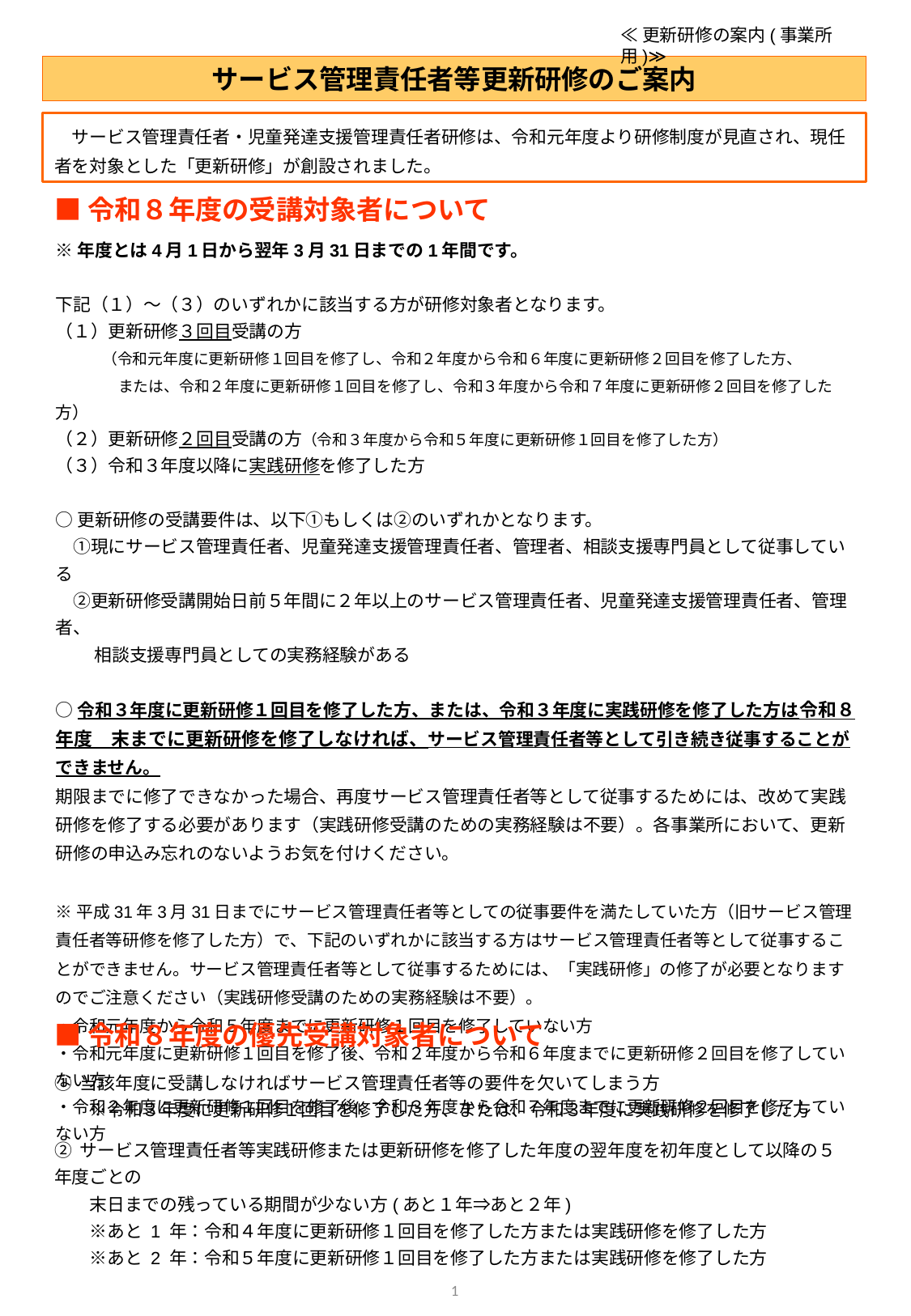

≪更新研修の案内(事業所用)≫
# サービス管理責任者等更新研修のご案内
　サービス管理責任者・児童発達支援管理責任者研修は、令和元年度より研修制度が見直され、現任者を対象とした「更新研修」が創設されました。
■令和８年度の受講対象者について
※年度とは4月1日から翌年3月31日までの1年間です。

下記（１）～（３）のいずれかに該当する方が研修対象者となります。
（１）更新研修３回目受講の方
　　   （令和元年度に更新研修１回目を修了し、令和２年度から令和６年度に更新研修２回目を修了した方、
　　　     または、令和２年度に更新研修１回目を修了し、令和３年度から令和７年度に更新研修２回目を修了した方）
（２）更新研修２回目受講の方（令和３年度から令和５年度に更新研修１回目を修了した方）
（３）令和３年度以降に実践研修を修了した方

○更新研修の受講要件は、以下①もしくは②のいずれかとなります。
　①現にサービス管理責任者、児童発達支援管理責任者、管理者、相談支援専門員として従事している
　②更新研修受講開始日前５年間に２年以上のサービス管理責任者、児童発達支援管理責任者、管理者、
　　 相談支援専門員としての実務経験がある

○令和３年度に更新研修１回目を修了した方、または、令和３年度に実践研修を修了した方は令和８年度　末までに更新研修を修了しなければ、サービス管理責任者等として引き続き従事することができません。
期限までに修了できなかった場合、再度サービス管理責任者等として従事するためには、改めて実践研修を修了する必要があります（実践研修受講のための実務経験は不要）。各事業所において、更新研修の申込み忘れのないようお気を付けください。

※平成31年3月31日までにサービス管理責任者等としての従事要件を満たしていた方（旧サービス管理責任者等研修を修了した方）で、下記のいずれかに該当する方はサービス管理責任者等として従事することができません。サービス管理責任者等として従事するためには、「実践研修」の修了が必要となりますのでご注意ください（実践研修受講のための実務経験は不要）。
・令和元年度から令和５年度までに更新研修１回目を修了していない方
・令和元年度に更新研修１回目を修了後、令和２年度から令和６年度までに更新研修２回目を修了していない方
・令和２年度に更新研修１回目を修了後、令和３年度から令和７年度までに更新研修２回目を修了していない方
■令和８年度の優先受講対象者について
① 当該年度に受講しなければサービス管理責任者等の要件を欠いてしまう方
　　※令和３年度に更新研修１回目を修了した方、または、令和３年度に実践研修を修了した方

② サービス管理責任者等実践研修または更新研修を修了した年度の翌年度を初年度として以降の５年度ごとの
　　末日までの残っている期間が少ない方(あと１年⇒あと２年)
　　※あと 1 年：令和４年度に更新研修１回目を修了した方または実践研修を修了した方
　　※あと 2 年：令和５年度に更新研修１回目を修了した方または実践研修を修了した方
1